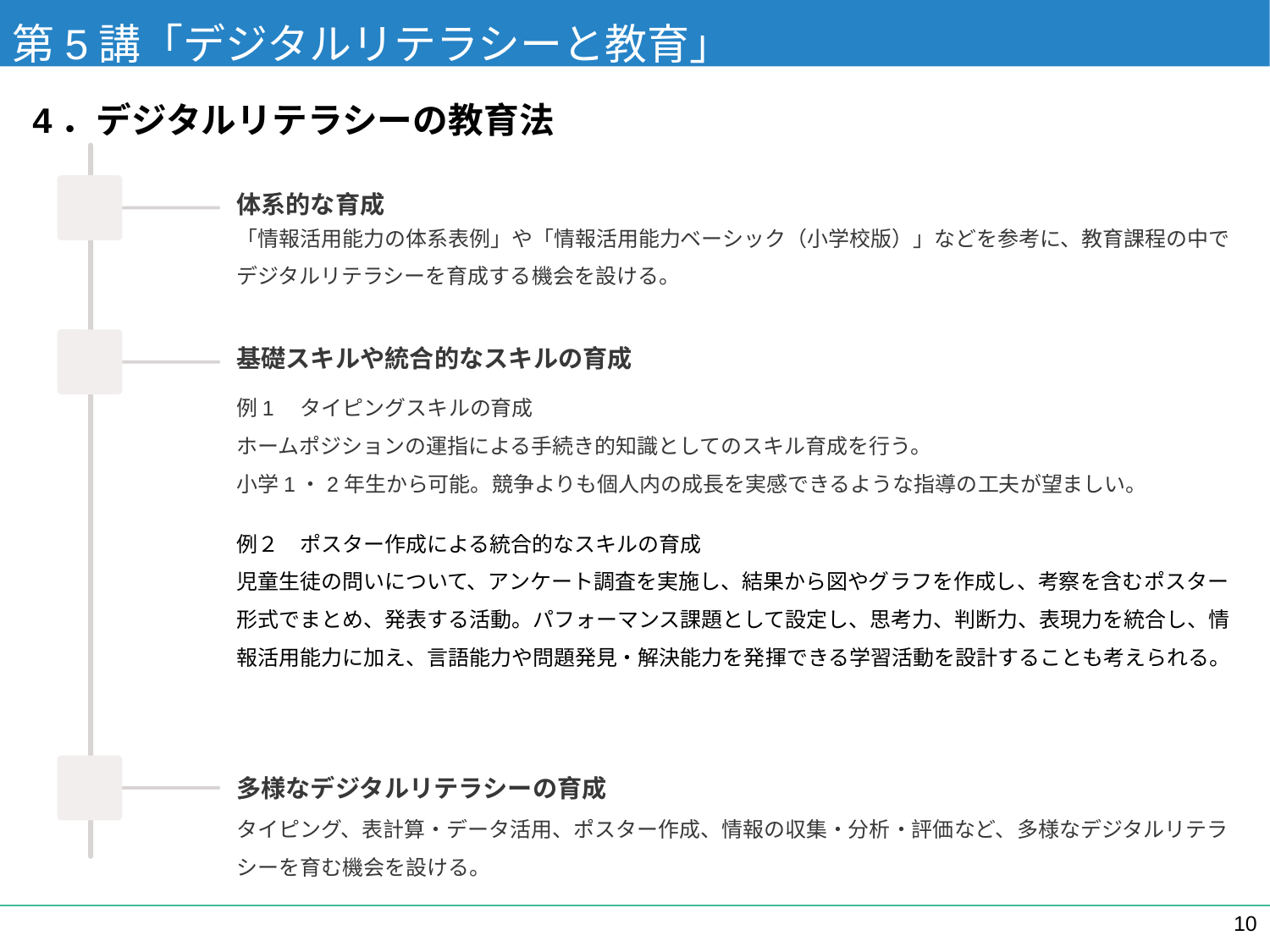

第5講「デジタルリテラシーと教育」
4．デジタルリテラシーの教育法

体系的な育成

「情報活用能力の体系表例」や「情報活用能力ベーシック（小学校版）」などを参考に、教育課程の中でデジタルリテラシーを育成する機会を設ける。
基礎スキルや統合的なスキルの育成

例1　タイピングスキルの育成
ホームポジションの運指による手続き的知識としてのスキル育成を行う。
小学1・2年生から可能。競争よりも個人内の成長を実感できるような指導の工夫が望ましい。
例２　ポスター作成による統合的なスキルの育成
児童生徒の問いについて、アンケート調査を実施し、結果から図やグラフを作成し、考察を含むポスター形式でまとめ、発表する活動。パフォーマンス課題として設定し、思考力、判断力、表現力を統合し、情報活用能力に加え、言語能力や問題発見・解決能力を発揮できる学習活動を設計することも考えられる。

多様なデジタルリテラシーの育成

タイピング、表計算・データ活用、ポスター作成、情報の収集・分析・評価など、多様なデジタルリテラシーを育む機会を設ける。
10